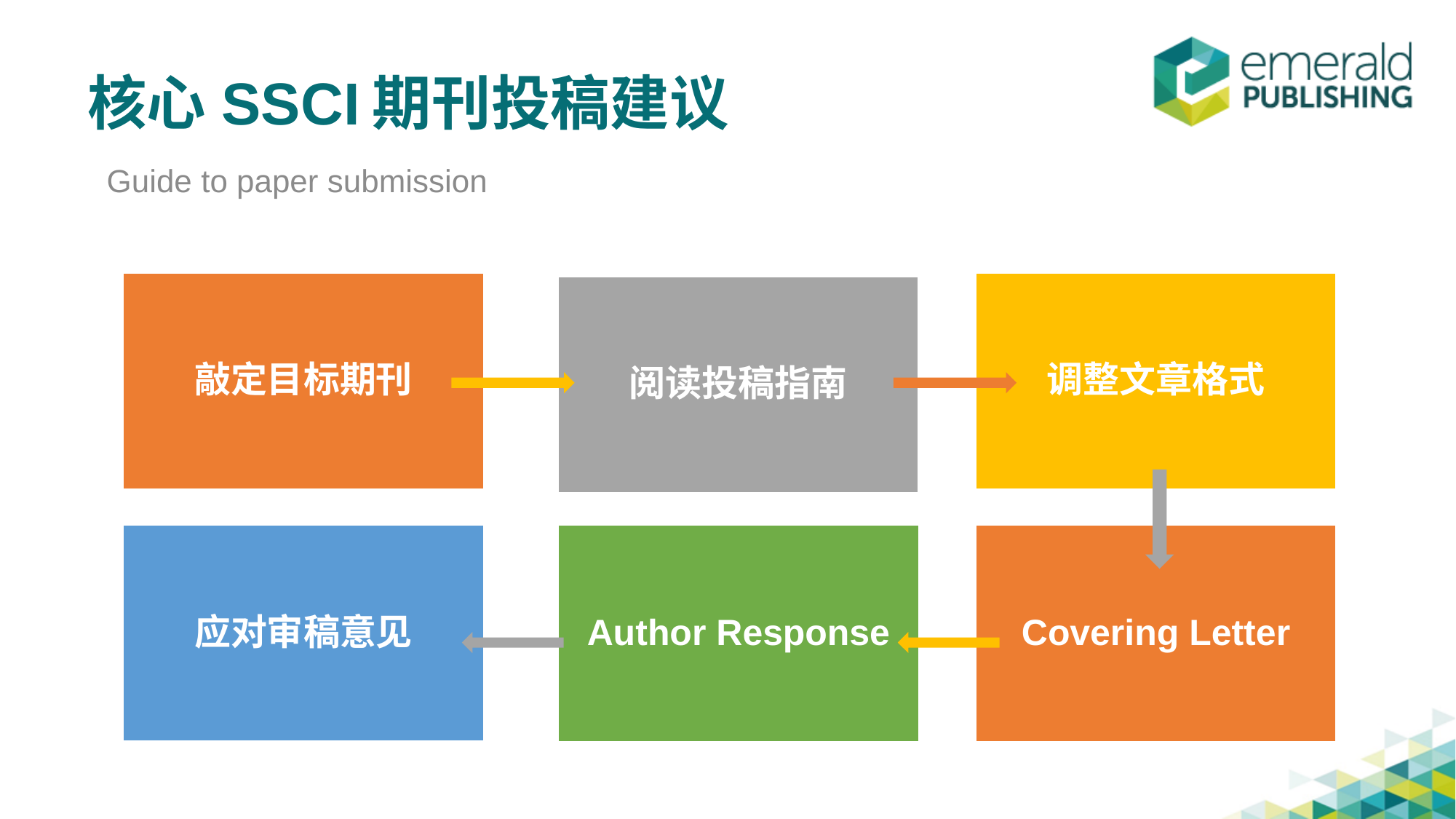

# 核心SSCI期刊投稿建议
Guide to paper submission
敲定目标期刊
阅读投稿指南
调整文章格式
应对审稿意见
Author Response
Covering Letter